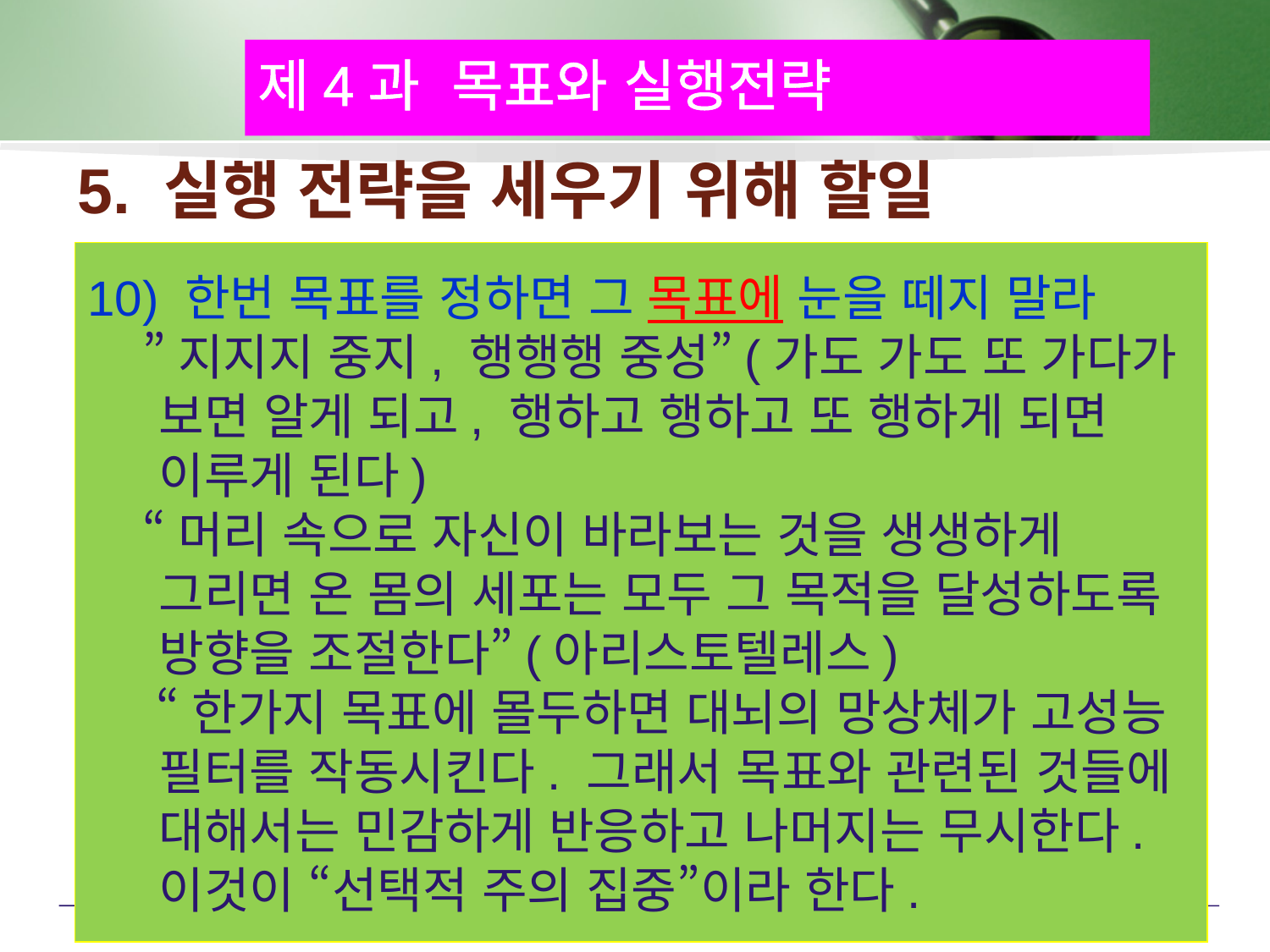

제4과  목표와 실행전략
# 5. 실행 전략을 세우기 위해 할일

10) 한번 목표를 정하면 그 목표에 눈을 떼지 말라
    ”지지지 중지, 행행행 중성”(가도 가도 또 가다가 보면 알게 되고, 행하고 행하고 또 행하게 되면 이루게 된다)
    “머리 속으로 자신이 바라보는 것을 생생하게 그리면 온 몸의 세포는 모두 그 목적을 달성하도록 방향을 조절한다”(아리스토텔레스)
     “한가지 목표에 몰두하면 대뇌의 망상체가 고성능 필터를 작동시킨다. 그래서 목표와 관련된 것들에 대해서는 민감하게 반응하고 나머지는 무시한다. 이것이 “선택적 주의 집중”이라 한다.